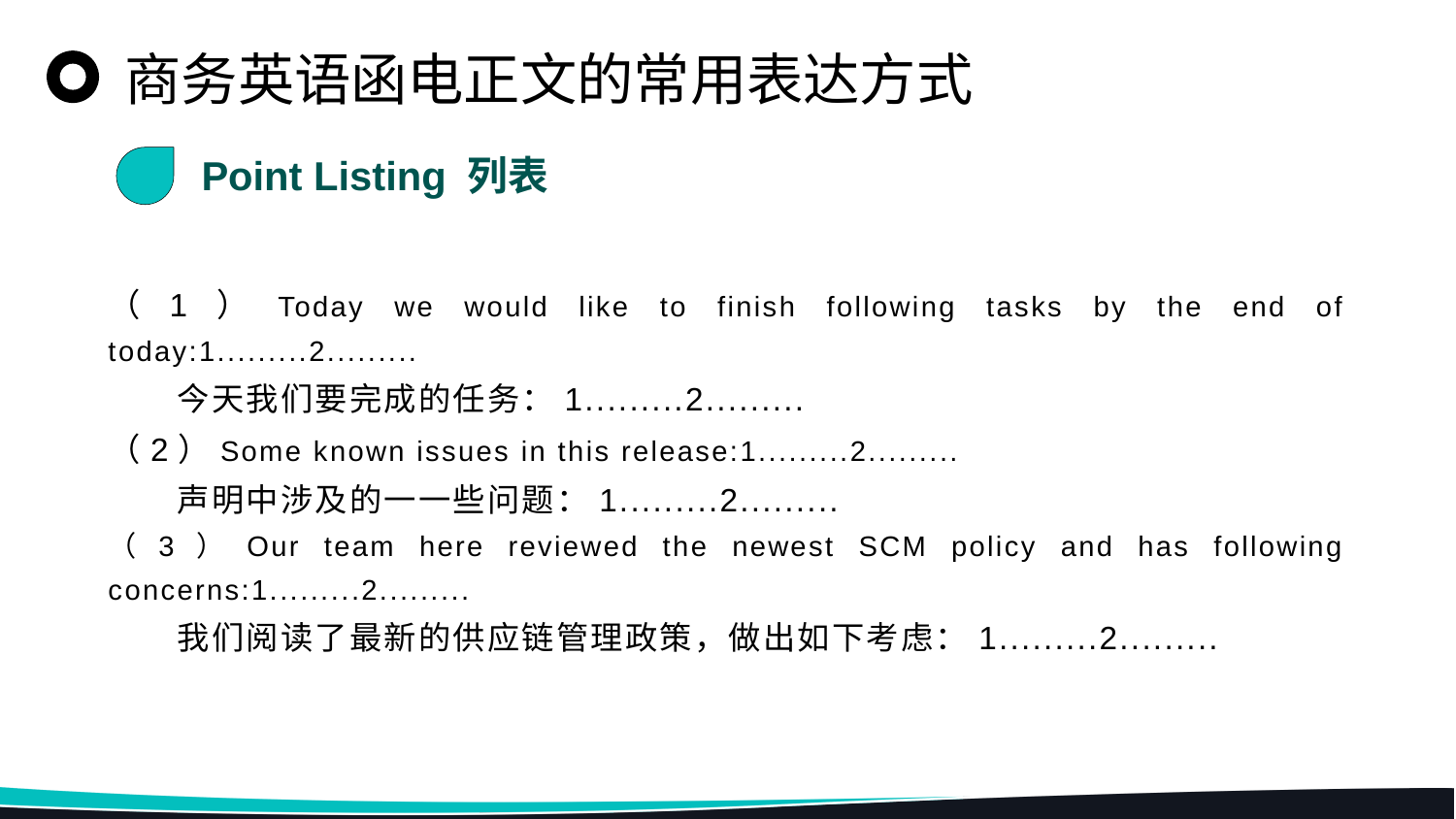

商务英语函电正文的常用表达方式
Point Listing 列表

（1）Today we would like to finish following tasks by the end of today:1.........2.........
今天我们要完成的任务：1.........2.........
（2）Some known issues in this release:1.........2.........
声明中涉及的一一些问题：1.........2.........
（3）Our team here reviewed the newest SCM policy and has following concerns:1.........2.........
我们阅读了最新的供应链管理政策，做出如下考虑：1.........2.........